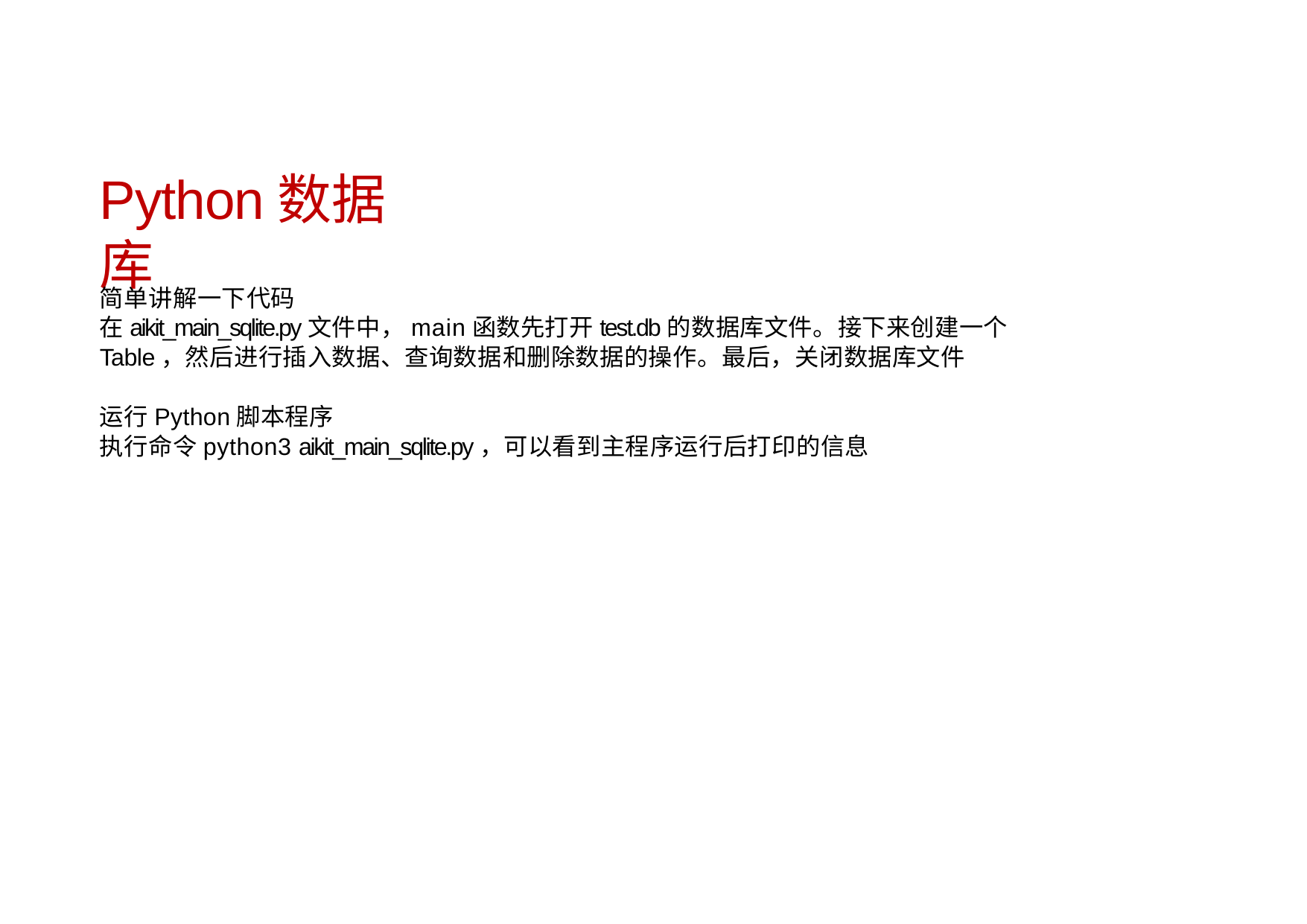

# Python数据库
简单讲解一下代码
在aikit_main_sqlite.py文件中，main函数先打开test.db的数据库文件。接下来创建一个
Table，然后进行插入数据、查询数据和删除数据的操作。最后，关闭数据库文件

运行Python脚本程序
执行命令python3 aikit_main_sqlite.py，可以看到主程序运行后打印的信息